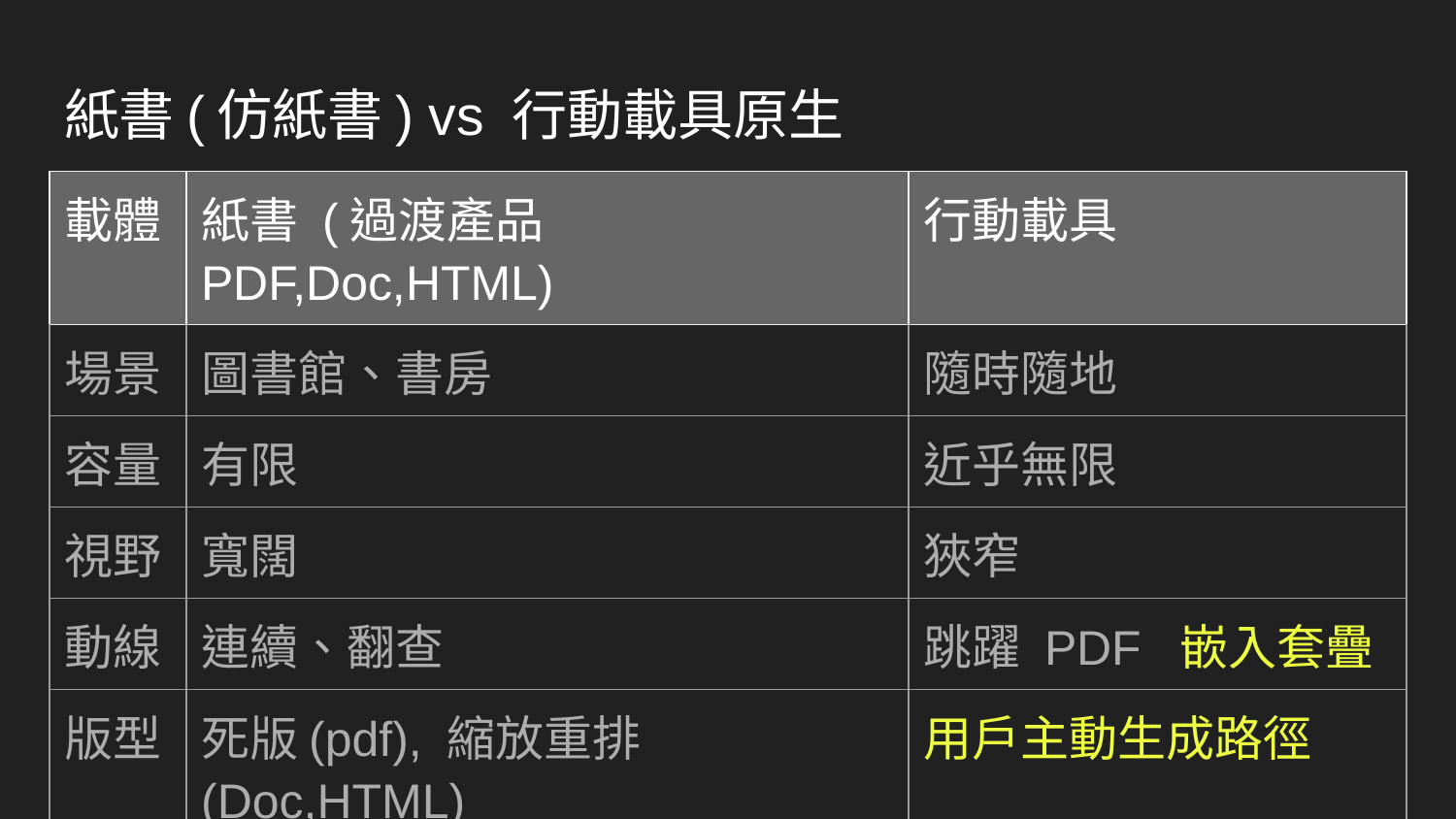

# 紙書(仿紙書) vs 行動載具原生
| 載體 | 紙書 (過渡產品PDF,Doc,HTML) | 行動載具 |
| --- | --- | --- |
| 場景 | 圖書館、書房 | 隨時隨地 |
| 容量 | 有限 | 近乎無限 |
| 視野 | 寬闊 | 狹窄 |
| 動線 | 連續、翻查 | 跳躍 PDF 嵌入套疊 |
| 版型 | 死版(pdf), 縮放重排(Doc,HTML) | 用戶主動生成路徑 |